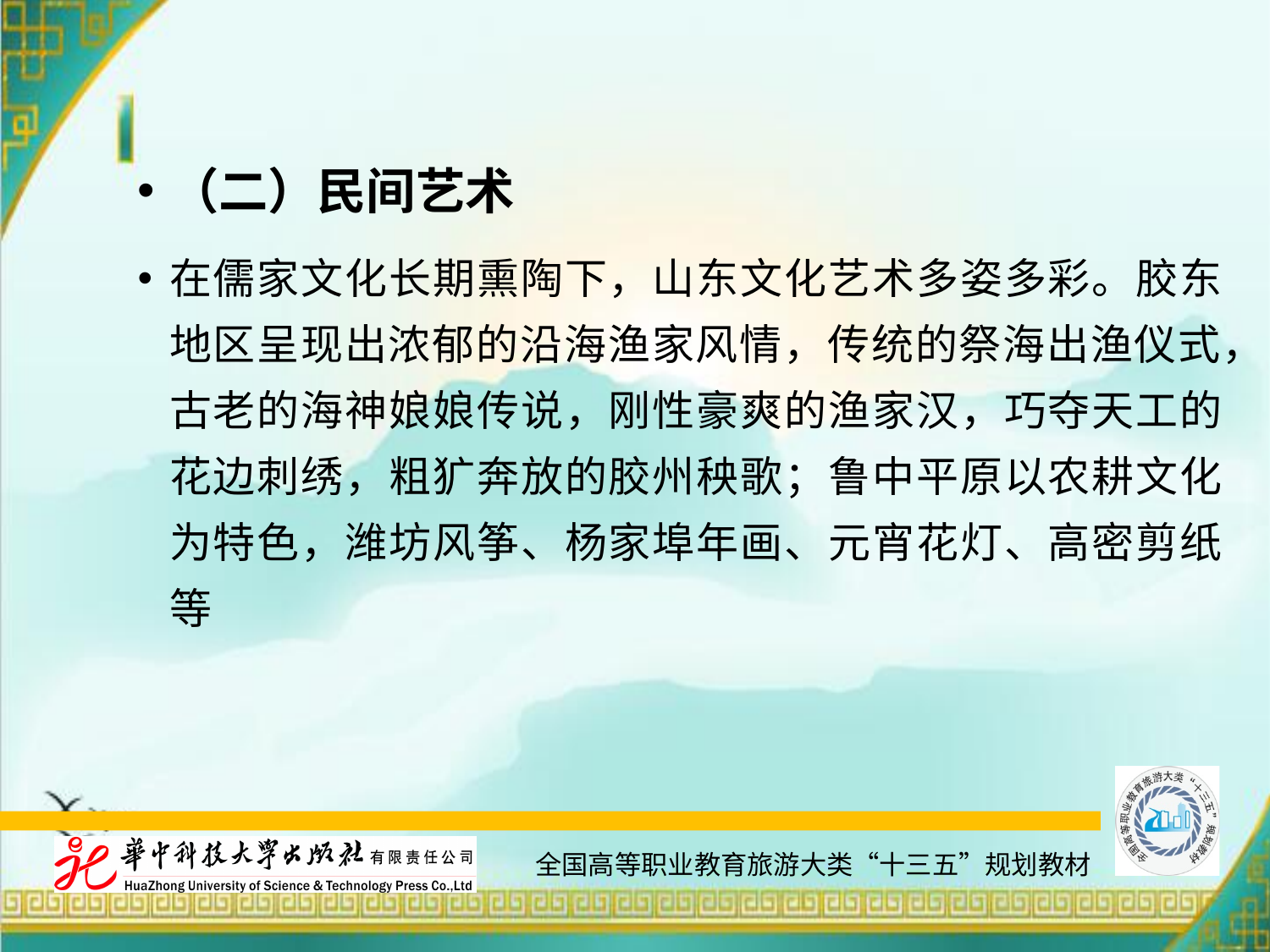

#
（二）民间艺术
在儒家文化长期熏陶下，山东文化艺术多姿多彩。胶东地区呈现出浓郁的沿海渔家风情，传统的祭海出渔仪式，古老的海神娘娘传说，刚性豪爽的渔家汉，巧夺天工的花边刺绣，粗犷奔放的胶州秧歌；鲁中平原以农耕文化为特色，潍坊风筝、杨家埠年画、元宵花灯、高密剪纸等